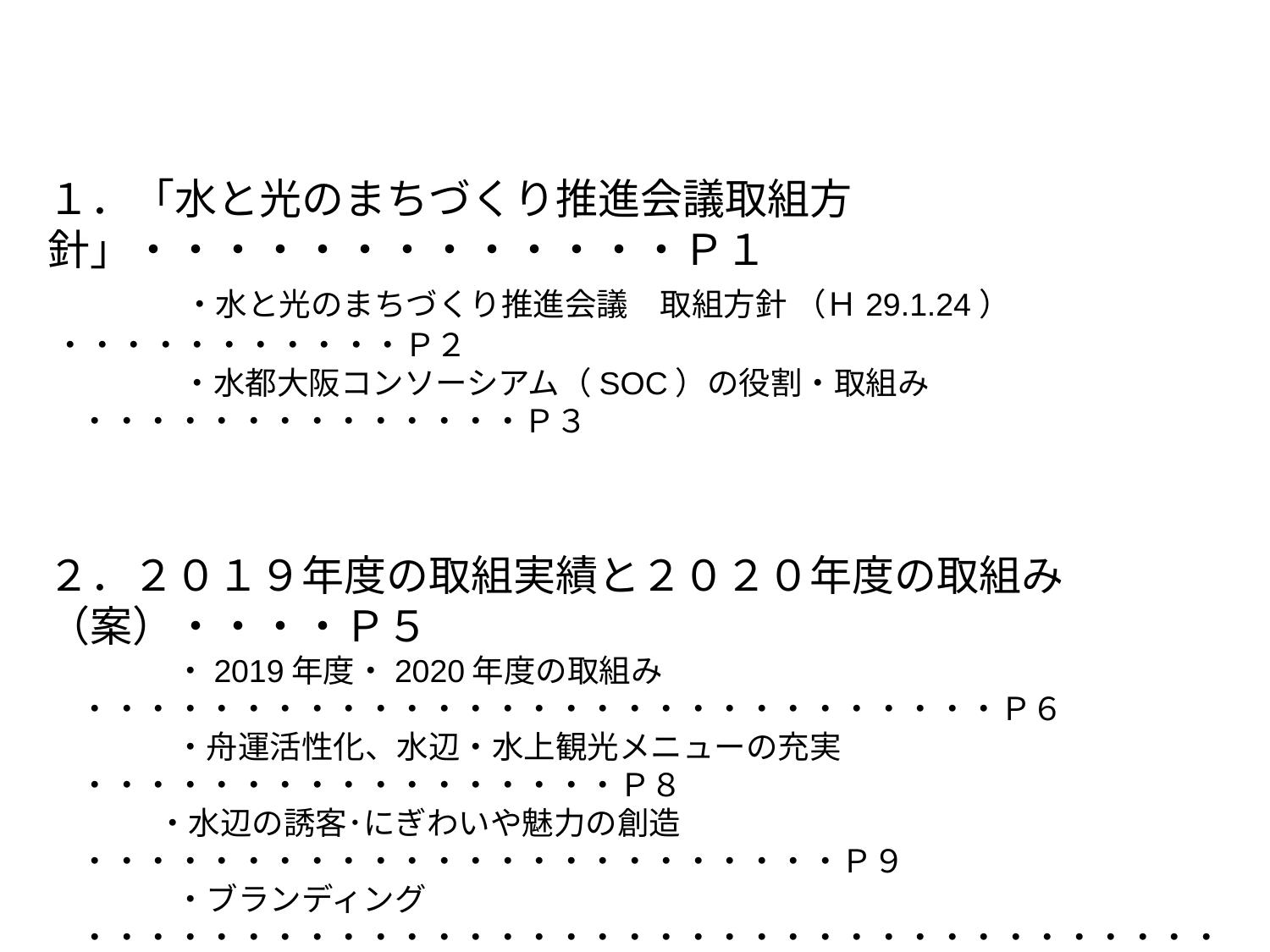

１．「水と光のまちづくり推進会議取組方針」・・・・・・・・・・・・・Ｐ１
　 　　・水と光のまちづくり推進会議　取組方針 （Ｈ29.1.24） ・・・・・・・・・・・Ｐ２
　　　 　・水都大阪コンソーシアム（SOC）の役割・取組み　・・・・・・・・・・・・・・Ｐ３

２．２０１９年度の取組実績と２０２０年度の取組み（案）・・・・Ｐ５
　　　　・2019年度・2020年度の取組み　・・・・・・・・・・・・・・・・・・・・・・・・・・・・・Ｐ６
　　　　・舟運活性化、水辺・水上観光メニューの充実　・・・・・・・・・・・・・・・・・Ｐ８
　　  　・水辺の誘客･にぎわいや魅力の創造　・・・・・・・・・・・・・・・・・・・・・・・・Ｐ９
　　　　・ブランディング　・・・・・・・・・・・・・・・・・・・・・・・・・・・・・・・・・・・・・・・・・・Ｐ１１

３．（仮称）水都大阪ビジョン【骨子（案）】・・・・・・・・・・・・・・・Ｐ１３
　　 　・（仮称）水都大阪ビジョン【骨子(案）】・・・・・・・・・・・・・・・・・・・・・・・・・Ｐ１４